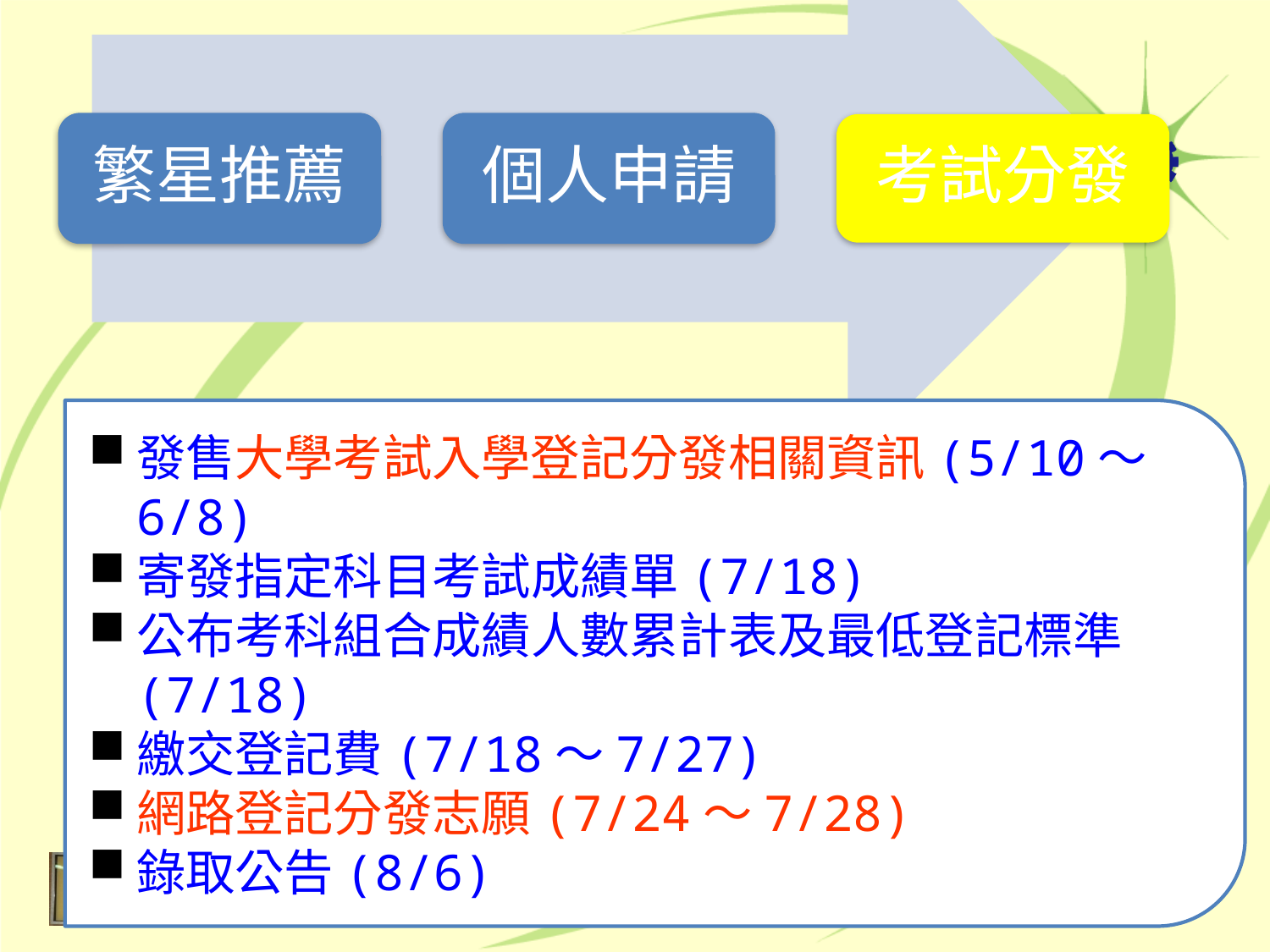

繁星推薦
個人申請
考試分發

發售大學考試入學登記分發相關資訊(5/10～6/8)
寄發指定科目考試成績單(7/18)
公布考科組合成績人數累計表及最低登記標準(7/18)
繳交登記費(7/18～7/27)
網路登記分發志願(7/24～7/28)
錄取公告(8/6)